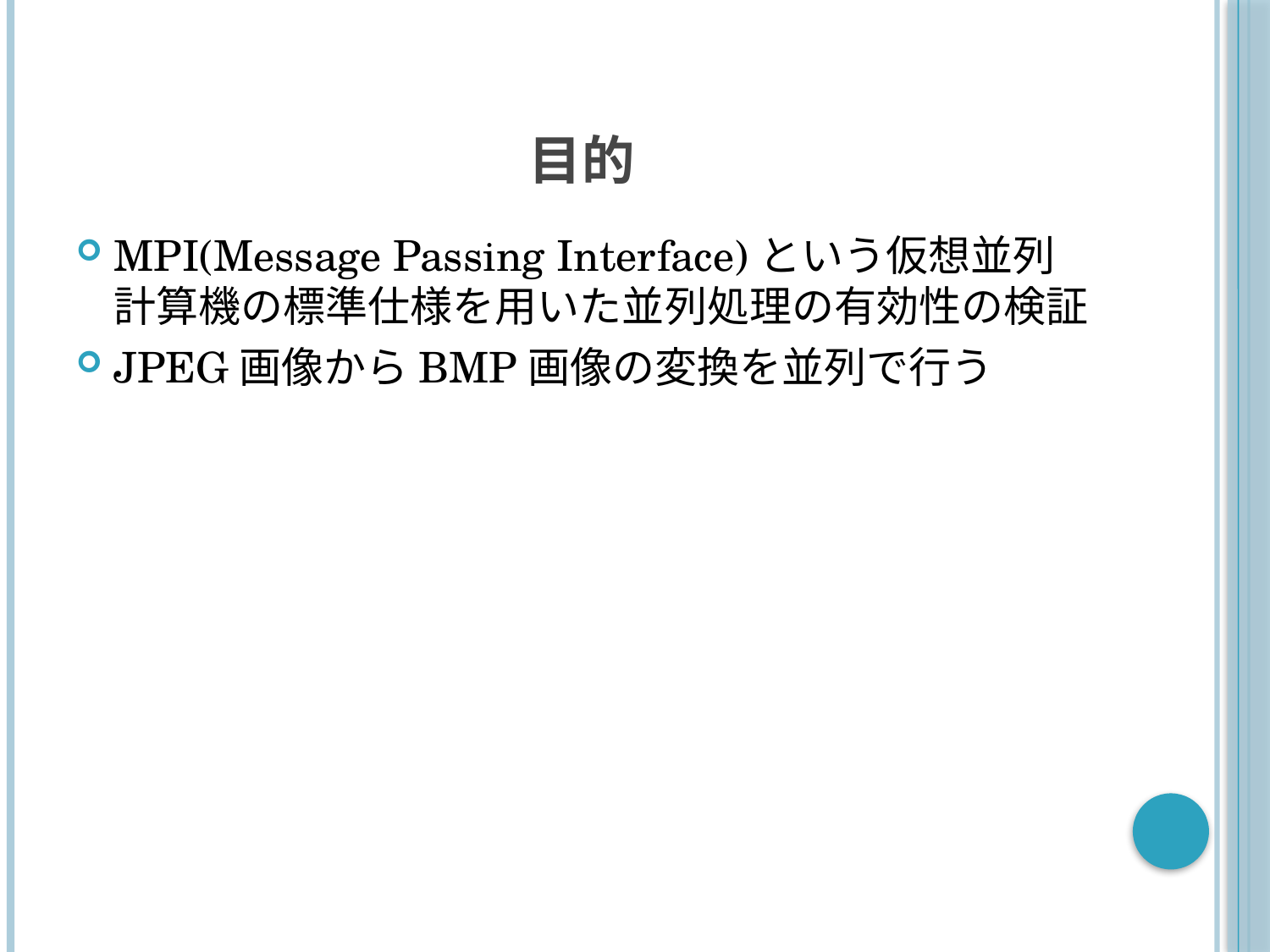

# 目的
MPI(Message Passing Interface)という仮想並列計算機の標準仕様を用いた並列処理の有効性の検証
JPEG画像からBMP画像の変換を並列で行う